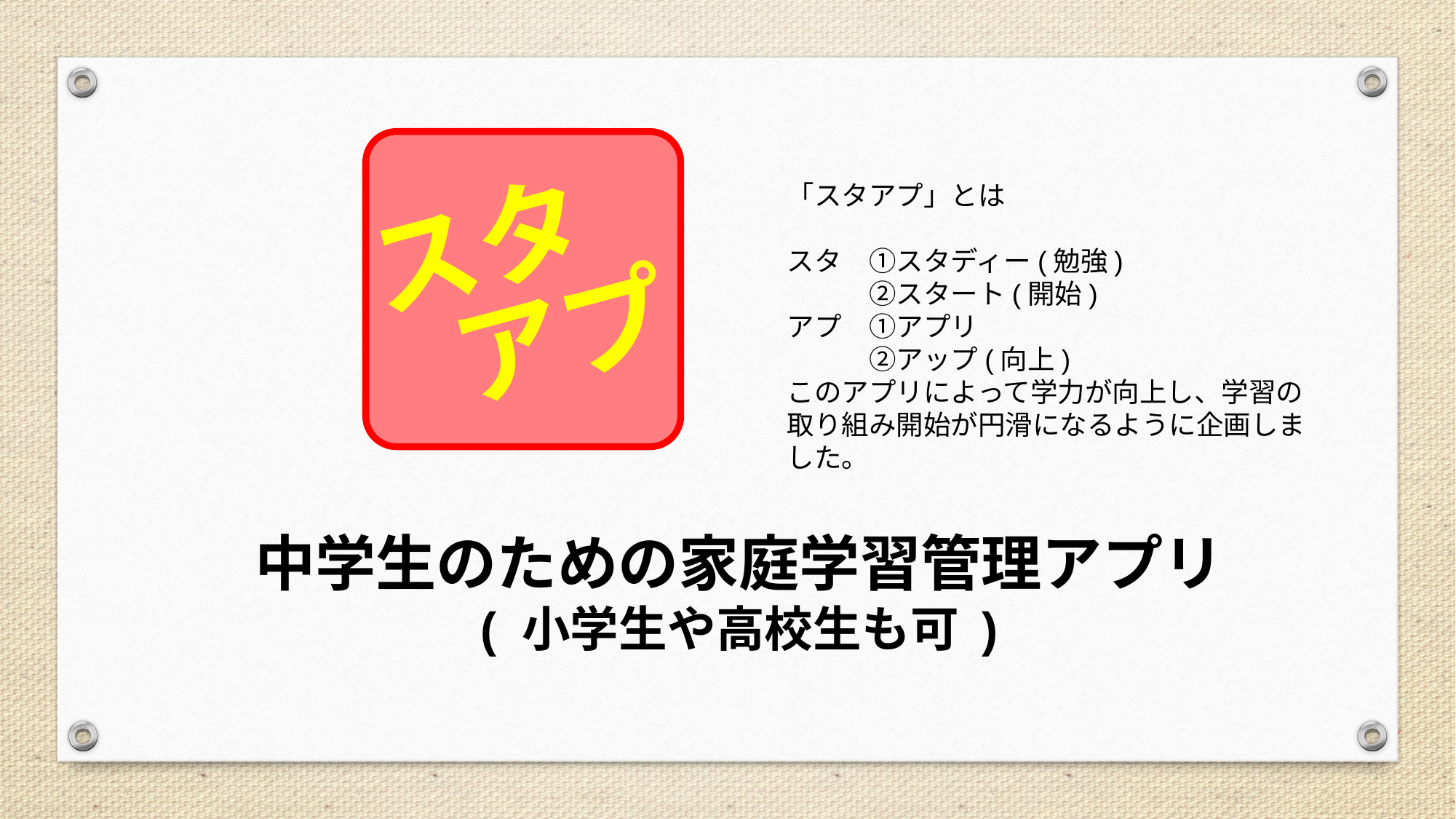

スタ
アプ
「スタアプ」とは

スタ　①スタディー(勉強)
　　　②スタート(開始)
アプ　①アプリ
　　　②アップ(向上)
このアプリによって学力が向上し、学習の
取り組み開始が円滑になるように企画しま
した。
中学生のための家庭学習管理アプリ
( 小学生や高校生も可 )